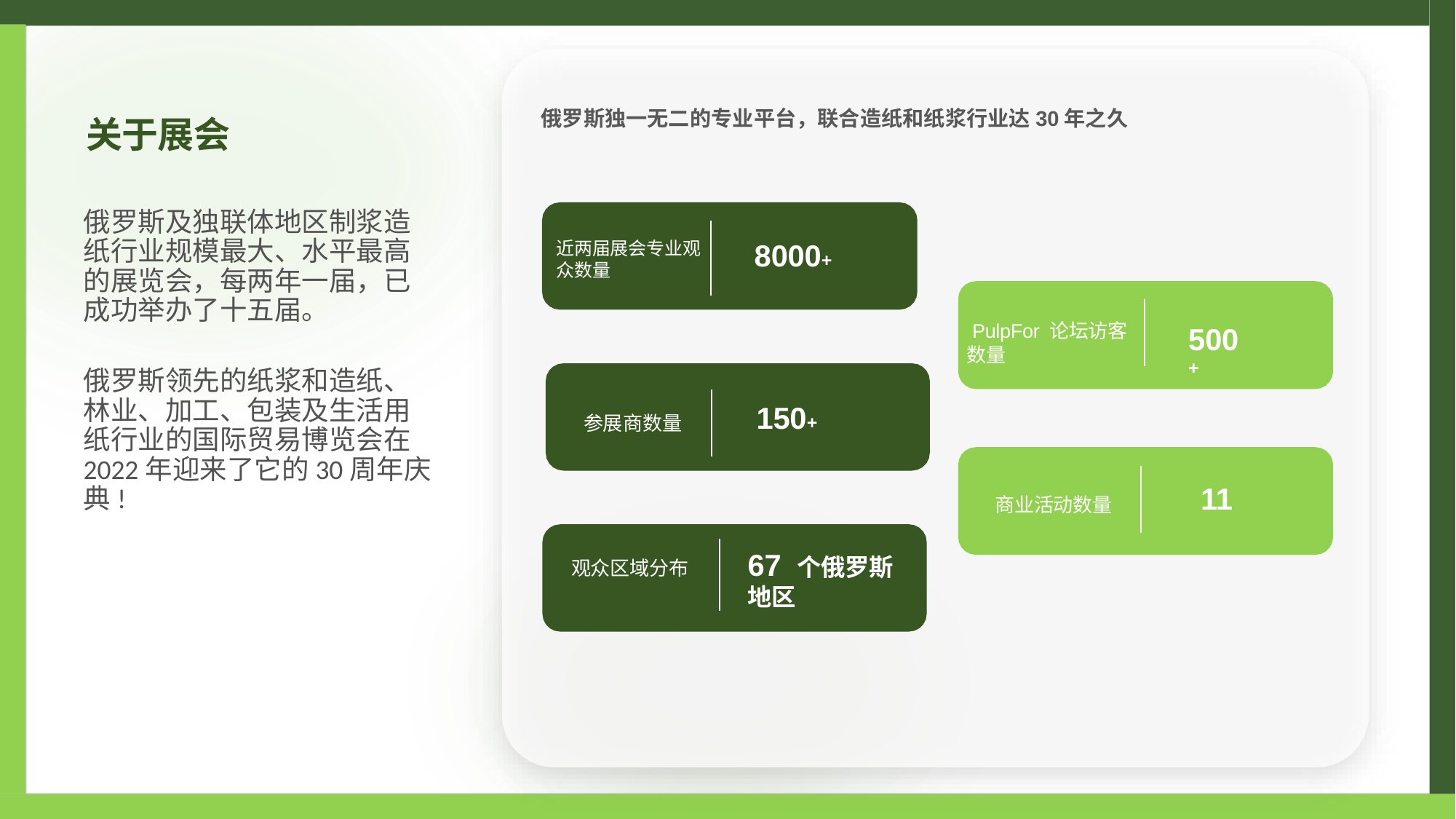

俄罗斯独一无二的专业平台，联合造纸和纸浆行业达30年之久
# 关于展会

俄罗斯及独联体地区制浆造纸行业规模最大、水平最高的展览会，每两年一届，已成功举办了十五届。

俄罗斯领先的纸浆和造纸、林业、加工、包装及生活用纸行业的国际贸易博览会在2022年迎来了它的30周年庆典!

8000+
近两届展会专业观众数量

 PulpFor 论坛访客数量
500 +

150+
参展商数量

11
商业活动数量

67 个俄罗斯地区
观众区域分布